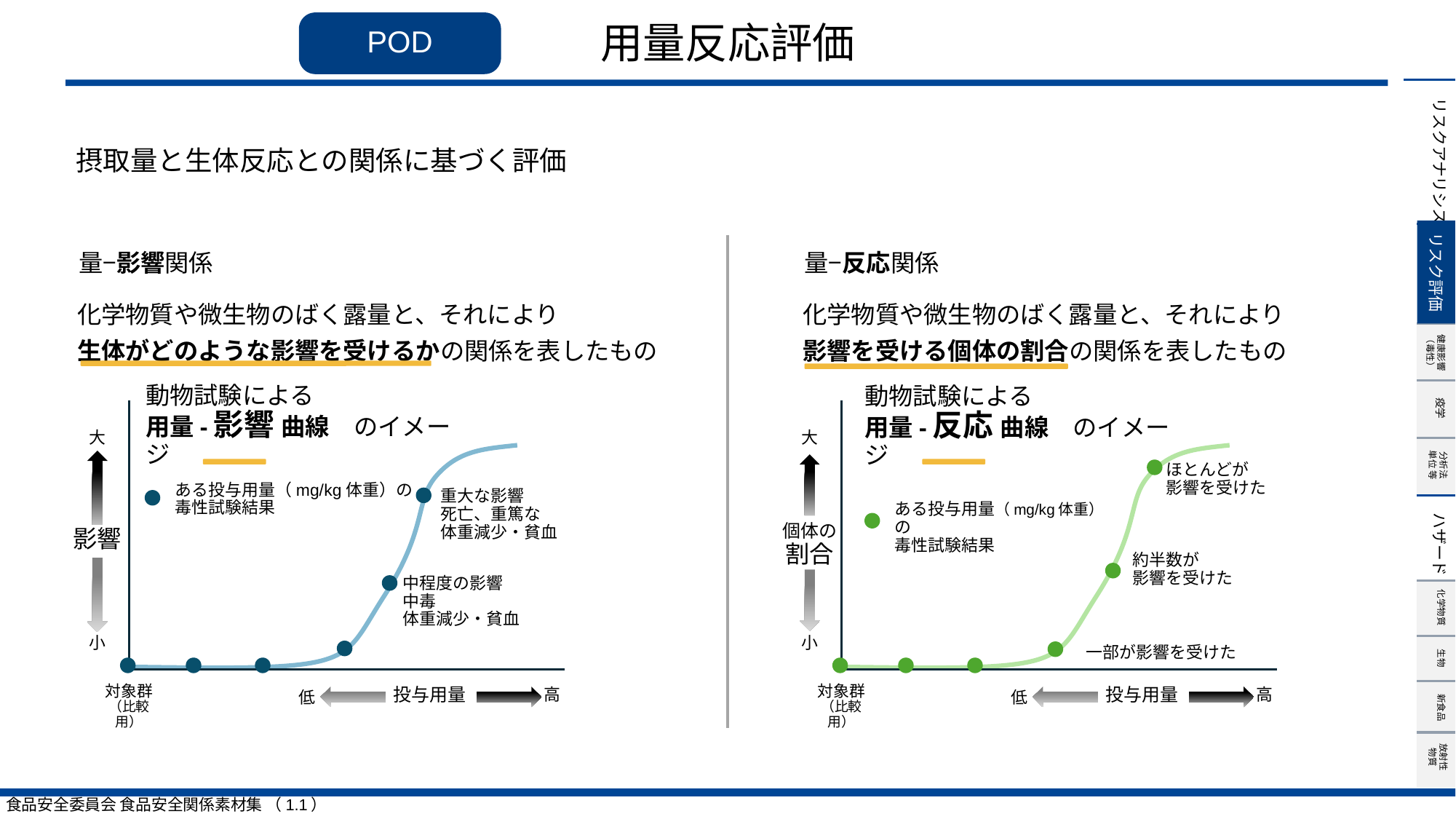

# 用量反応評価
POD

摂取量と生体反応との関係に基づく評価

リスク評価
   量−影響関係
化学物質や微生物のばく露量と、それにより
生体がどのような影響を受けるかの関係を表したもの
   量−反応関係
化学物質や微生物のばく露量と、それにより
影響を受ける個体の割合の関係を表したもの

動物試験による
用量-影響 曲線　のイメージ
大

ある投与用量（mg/kg体重）の
毒性試験結果
重大な影響
死亡、重篤な
体重減少・貧血

影響

中程度の影響
中毒
体重減少・貧血

小

投与用量
高
低
対象群
（比較用）

動物試験による
用量-反応 曲線　のイメージ
大

ほとんどが
影響を受けた

ある投与用量（mg/kg体重）の
毒性試験結果

個体の割合
約半数が
影響を受けた

小
一部が影響を受けた

投与用量
高
低
対象群
（比較用）